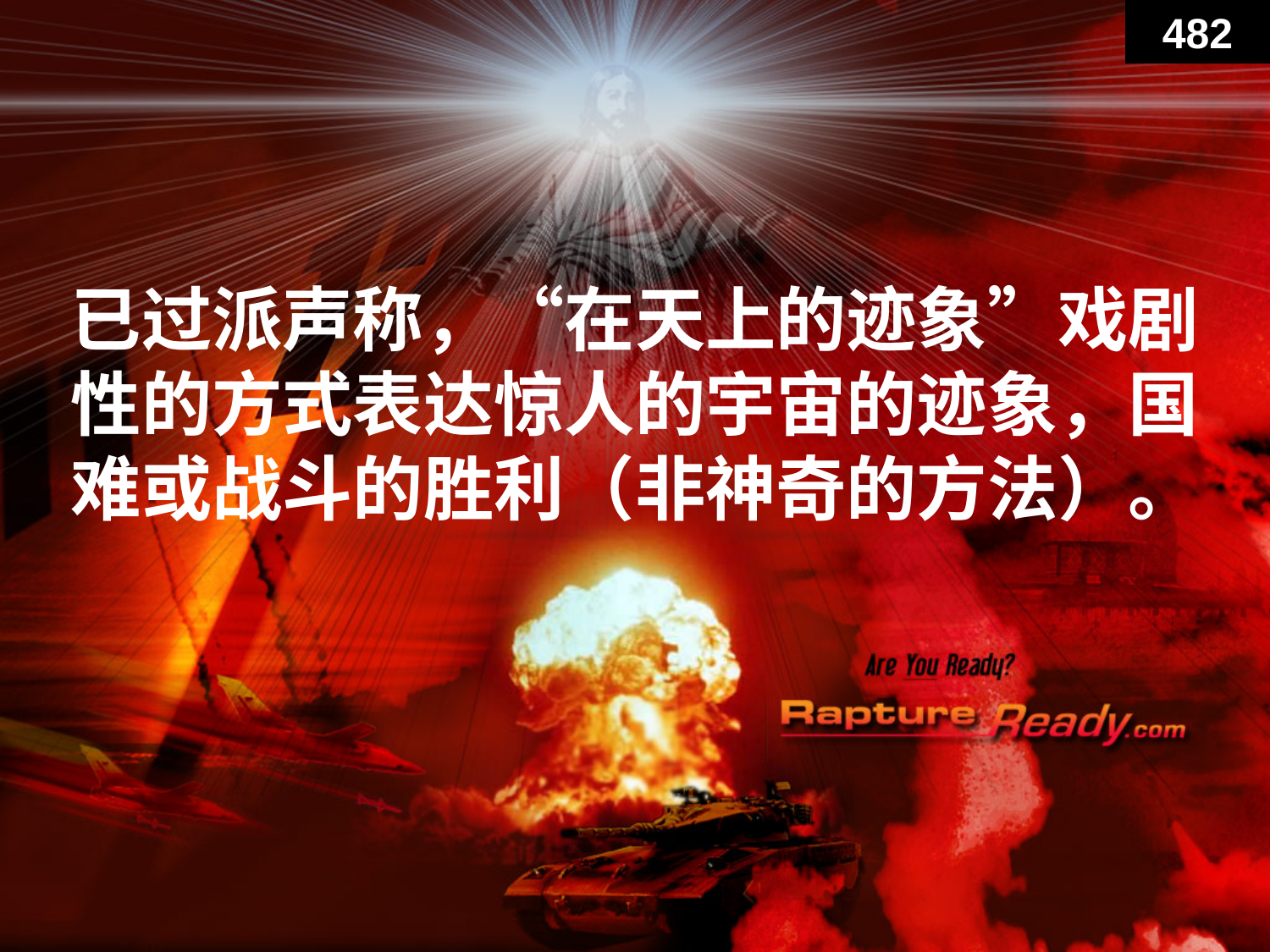

482
# 已过派声称，“在天上的迹象”戏剧性的方式表达惊人的宇宙的迹象，国难或战斗的胜利（非神奇的方法）。